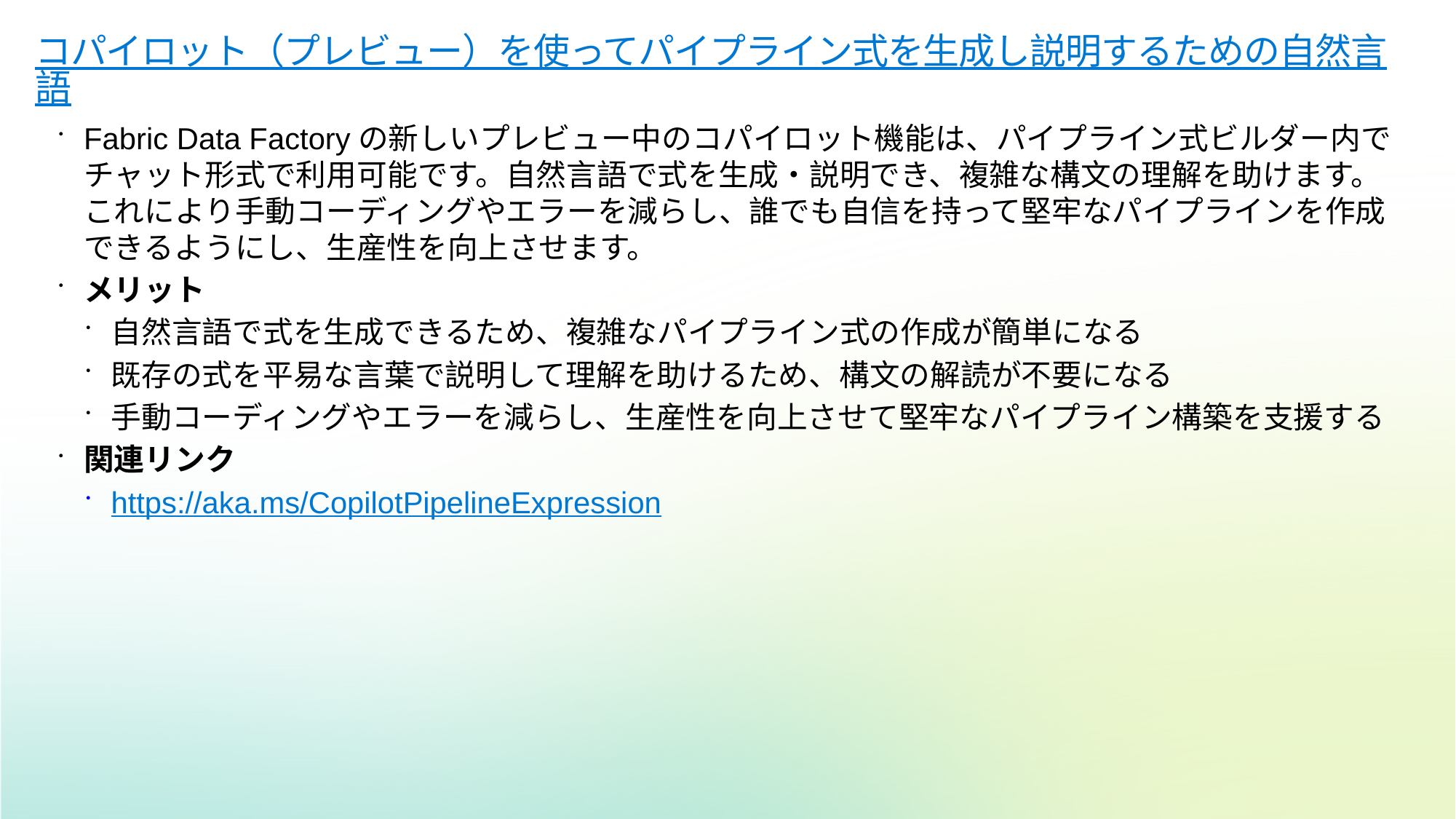

# コパイロット（プレビュー）を使ってパイプライン式を生成し説明するための自然言語
Fabric Data Factoryの新しいプレビュー中のコパイロット機能は、パイプライン式ビルダー内でチャット形式で利用可能です。自然言語で式を生成・説明でき、複雑な構文の理解を助けます。これにより手動コーディングやエラーを減らし、誰でも自信を持って堅牢なパイプラインを作成できるようにし、生産性を向上させます。
メリット
自然言語で式を生成できるため、複雑なパイプライン式の作成が簡単になる
既存の式を平易な言葉で説明して理解を助けるため、構文の解読が不要になる
手動コーディングやエラーを減らし、生産性を向上させて堅牢なパイプライン構築を支援する
関連リンク
https://aka.ms/CopilotPipelineExpression